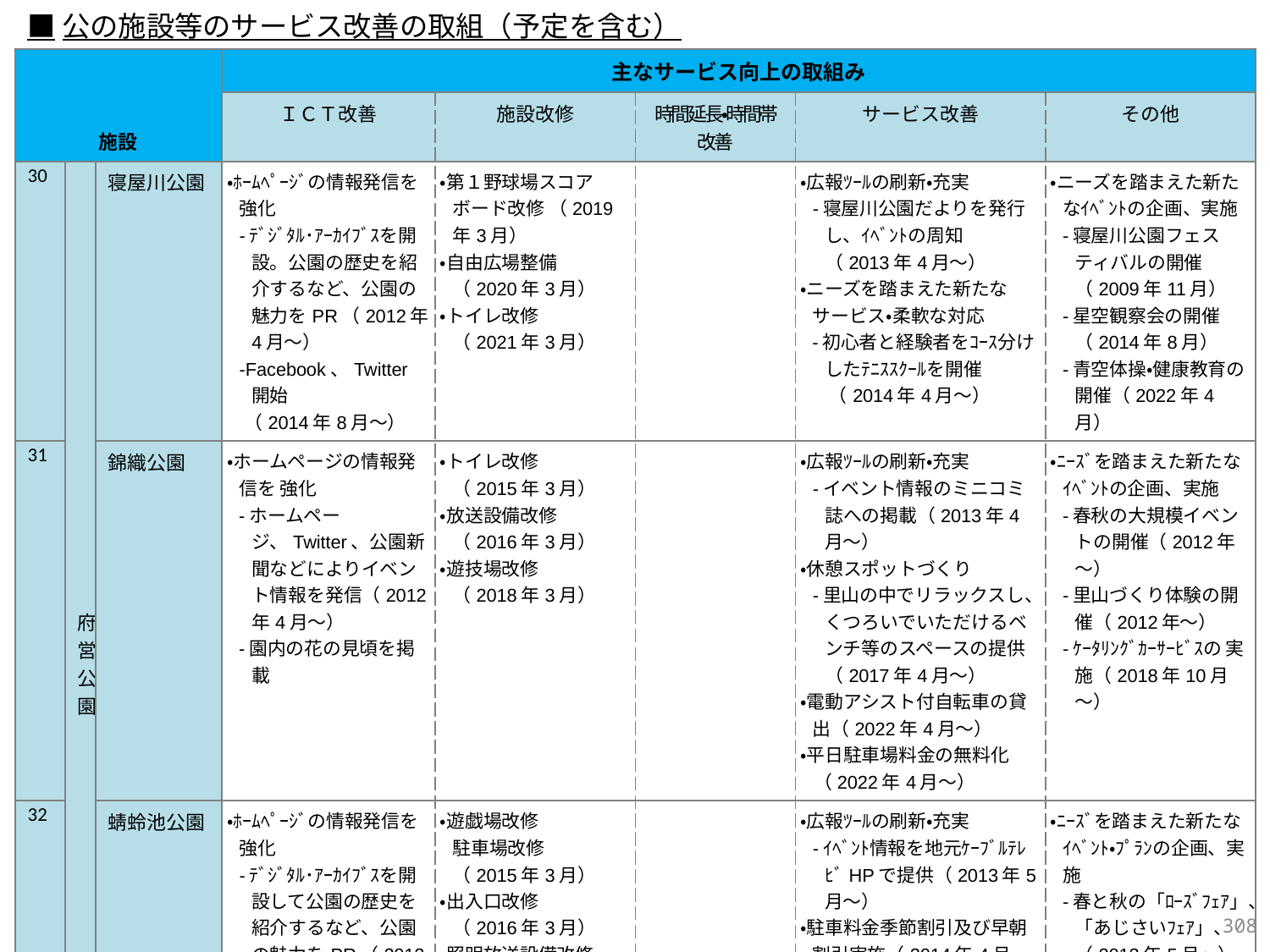

■公の施設等のサービス改善の取組（予定を含む）
| 施設 |  |  | 主なサービス向上の取組み |  |  |  |  |
| --- | --- | --- | --- | --- | --- | --- | --- |
|  |  |  | ＩＣＴ改善 | 施設改修 | 時間延長・時間帯改善 | サービス改善 | その他 |
| 30 | 府営公園 | 寝屋川公園 | ・ﾎｰﾑﾍﾟｰｼﾞの情報発信を 強化 -ﾃﾞｼﾞﾀﾙ･ｱｰｶｲﾌﾞｽを開設。公園の歴史を紹介するなど、公園の魅力をPR（2012年4月～） -Facebook、Twitter開始 （2014年8月～） | ・第１野球場スコアボード改修 （2019年3月） ・自由広場整備 （2020年3月） ・トイレ改修 （2021年3月） |  | ・広報ﾂｰﾙの刷新・充実 -寝屋川公園だよりを発行し、ｲﾍﾞﾝﾄの周知 （2013年4月～） ・ニーズを踏まえた新たなサービス・柔軟な対応 -初心者と経験者をｺｰｽ分けしたﾃﾆｽｽｸｰﾙを開催 （2014年4月～） | ・ニーズを踏まえた新た なｲﾍﾞﾝﾄの企画、実施 -寝屋川公園フェス　ティバルの開催 （2009年11月） -星空観察会の開催（2014年8月） -青空体操・健康教育の開催（2022年4月） |
| 31 |  | 錦織公園 | ・ホームページの情報発信を 強化 -ホームページ、Twitter、公園新聞などによりイベント情報を発信（2012年4月～） -園内の花の見頃を掲載 | ・トイレ改修 （2015年3月） ・放送設備改修 （2016年3月） ・遊技場改修 （2018年3月） |  | ・広報ﾂｰﾙの刷新・充実 -イベント情報のミニコミ誌への掲載（2013年4月～） ・休憩スポットづくり -里山の中でリラックスし、くつろいでいただけるベンチ等のスペースの提供 （2017年4月～） ・電動アシスト付自転車の貸出（2022年4月～） ・平日駐車場料金の無料化 （2022年4月～） | ・ﾆｰｽﾞを踏まえた新たなｲﾍﾞﾝﾄの企画、実施 -春秋の大規模イベン トの開催（2012年～） -里山づくり体験の開催（2012年～） -ｹｰﾀﾘﾝｸﾞｶｰｻｰﾋﾞｽの 実施（2018年10月～） |
| 32 |  | 蜻蛉池公園 | ・ﾎｰﾑﾍﾟｰｼﾞの情報発信を 強化 -ﾃﾞｼﾞﾀﾙ･ｱｰｶｲﾌﾞｽを開設して公園の歴史を紹介するなど、公園の魅力をPR（2012年4月～） -Facebook、Twitter開始 -花の見頃、ｲﾍﾞﾝﾄ情報掲載 | ・遊戯場改修 駐車場改修 （2015年3月） ・出入口改修 （2016年3月） ・照明放送設備改修（2017年3月） ・出入口改修 （2018年3月） ・水辺の広場開設（2019・2020・2021年） ・ﾄｲﾚ、園路改修 （2020年3月） |  | ・広報ﾂｰﾙの刷新・充実 -ｲﾍﾞﾝﾄ情報を地元ｹｰﾌﾞﾙﾃﾚﾋﾞHPで提供（2013年5月～） ・駐車料金季節割引及び早朝割引実施（2014年4月～） ・ｲﾍﾞﾝﾄﾎﾟｽﾀｰを100駅に配架（2015年5月～） | ・ﾆｰｽﾞを踏まえた新たな ｲﾍﾞﾝﾄ・ﾌﾟﾗﾝの企画、実 施 -春と秋の「ﾛｰｽﾞﾌｪｱ」、「あじさいﾌｪｱ」、 （2013年5月～） ・有料BBQエリアの運営（2018年11月～） |
308